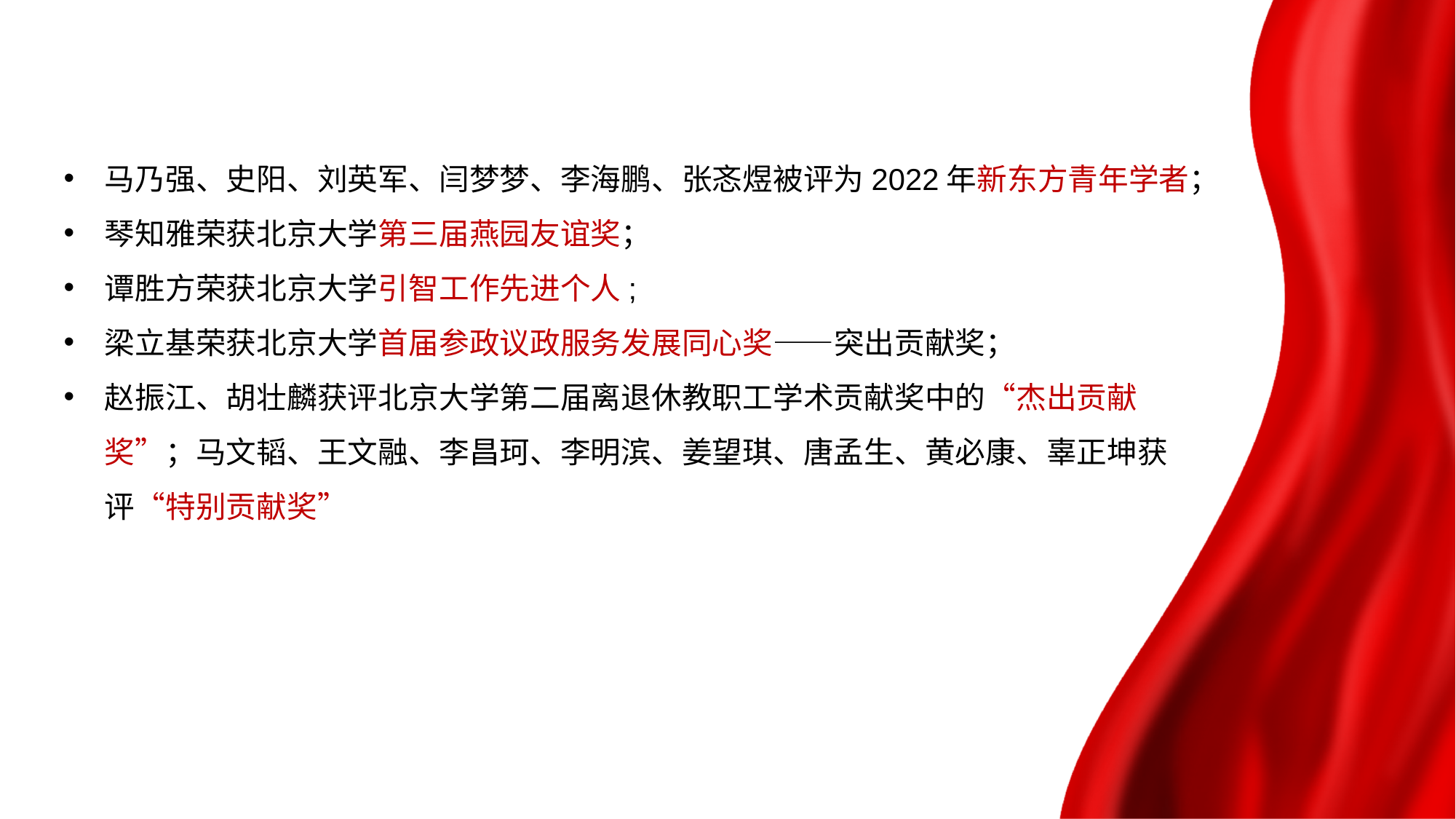

马乃强、史阳、刘英军、闫梦梦、李海鹏、张忞煜被评为2022年新东方青年学者；
琴知雅荣获北京大学第三届燕园友谊奖；
谭胜方荣获北京大学引智工作先进个人;
梁立基荣获北京大学首届参政议政服务发展同心奖——突出贡献奖；
赵振江、胡壮麟获评北京大学第二届离退休教职工学术贡献奖中的“杰出贡献奖”；马文韬、王文融、李昌珂、李明滨、姜望琪、唐孟生、黄必康、辜正坤获评“特别贡献奖”